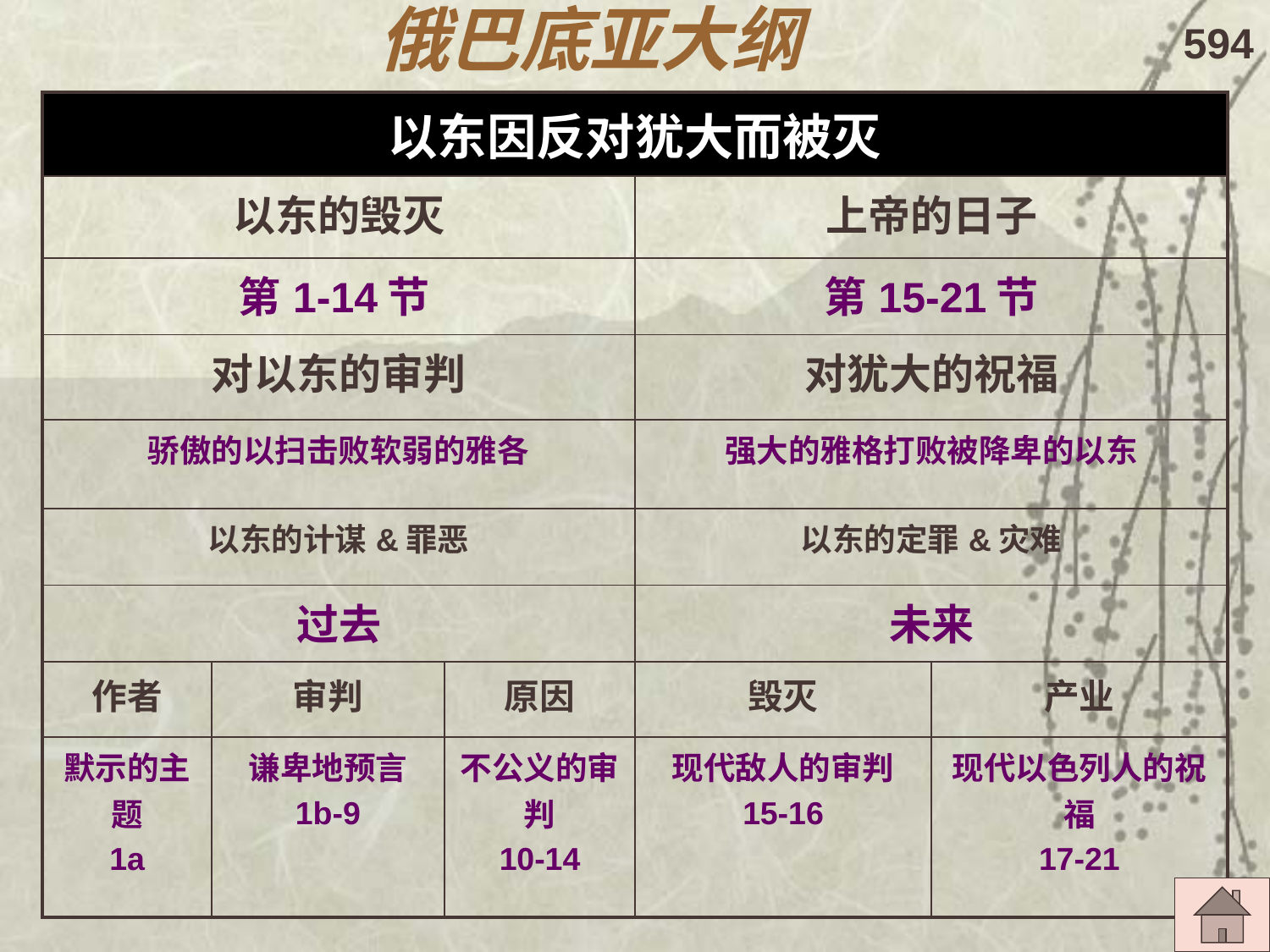

# 俄巴底亚大纲
594
| 以东因反对犹大而被灭 |  |  |  |  |
| --- | --- | --- | --- | --- |
| 以东的毁灭 |  |  | 上帝的日子 |  |
| 第1-14节 |  |  | 第15-21节 |  |
| 对以东的审判 |  |  | 对犹大的祝福 |  |
| 骄傲的以扫击败软弱的雅各 |  |  | 强大的雅格打败被降卑的以东 |  |
| 以东的计谋&罪恶 |  |  | 以东的定罪&灾难 |  |
| 过去 |  |  | 未来 |  |
| 作者 | 审判 | 原因 | 毁灭 | 产业 |
| 默示的主题 1a | 谦卑地预言 1b-9 | 不公义的审判 10-14 | 现代敌人的审判 15-16 | 现代以色列人的祝福 17-21 |